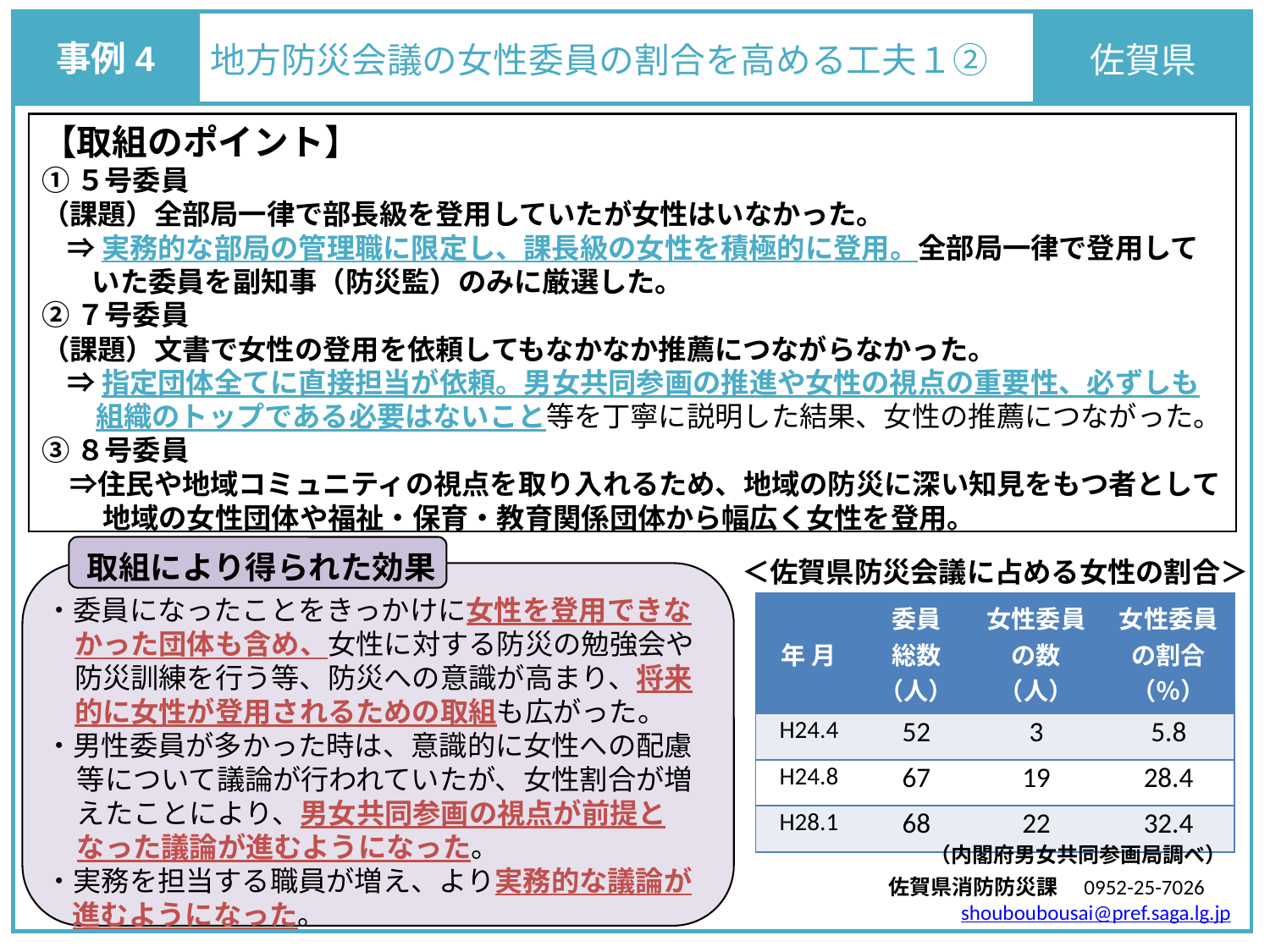

事例4

地方防災会議の女性委員の割合を高める工夫１②
佐賀県
【取組のポイント】
①５号委員
（課題）全部局一律で部長級を登用していたが女性はいなかった。
⇒実務的な部局の管理職に限定し、課長級の女性を積極的に登用。全部局一律で登用していた委員を副知事（防災監）のみに厳選した。
②７号委員
（課題）文書で女性の登用を依頼してもなかなか推薦につながらなかった。
⇒指定団体全てに直接担当が依頼。男女共同参画の推進や女性の視点の重要性、必ずしも組織のトップである必要はないこと等を丁寧に説明した結果、女性の推薦につながった。
③８号委員
　⇒住民や地域コミュニティの視点を取り入れるため、地域の防災に深い知見をもつ者として地域の女性団体や福祉・保育・教育関係団体から幅広く女性を登用。
取組により得られた効果
＜佐賀県防災会議に占める女性の割合＞
・委員になったことをきっかけに女性を登用できなかった団体も含め、女性に対する防災の勉強会や防災訓練を行う等、防災への意識が高まり、将来的に女性が登用されるための取組も広がった。
・男性委員が多かった時は、意識的に女性への配慮等について議論が行われていたが、女性割合が増えたことにより、男女共同参画の視点が前提となった議論が進むようになった。
・実務を担当する職員が増え、より実務的な議論が進むようになった。
| 年 月 | 委員 総数 （人） | 女性委員 の数 （人） | 女性委員 の割合 （％） |
| --- | --- | --- | --- |
| H24.4 | 52 | 3 | 5.8 |
| H24.8 | 67 | 19 | 28.4 |
| H28.1 | 68 | 22 | 32.4 |
（内閣府男女共同参画局調べ）
佐賀県消防防災課　0952-25-7026
shouboubousai@pref.saga.lg.jp